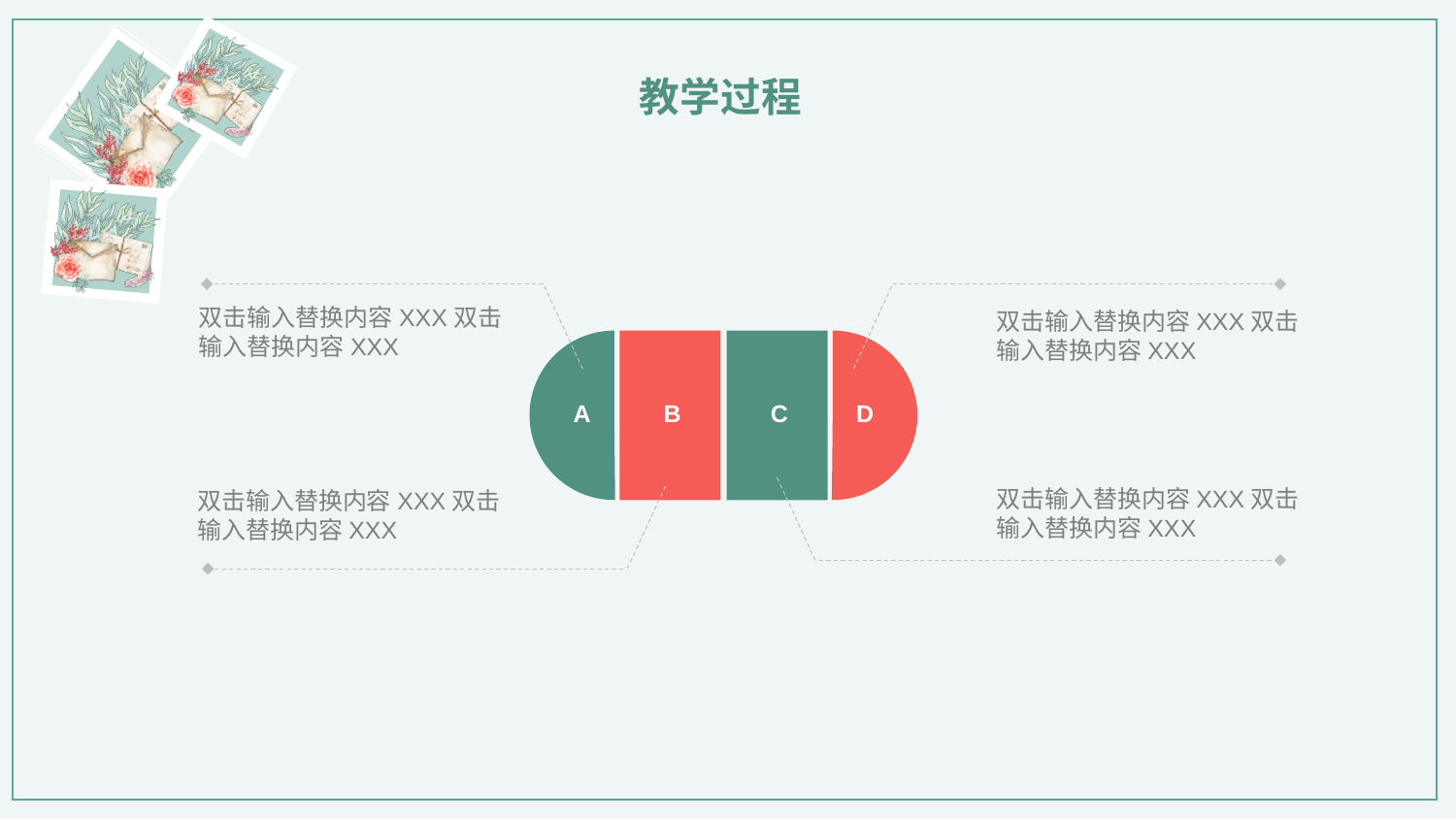

教学过程
双击输入替换内容XXX双击输入替换内容XXX
双击输入替换内容XXX双击输入替换内容XXX
A
B
C
D
双击输入替换内容XXX双击输入替换内容XXX
双击输入替换内容XXX双击输入替换内容XXX